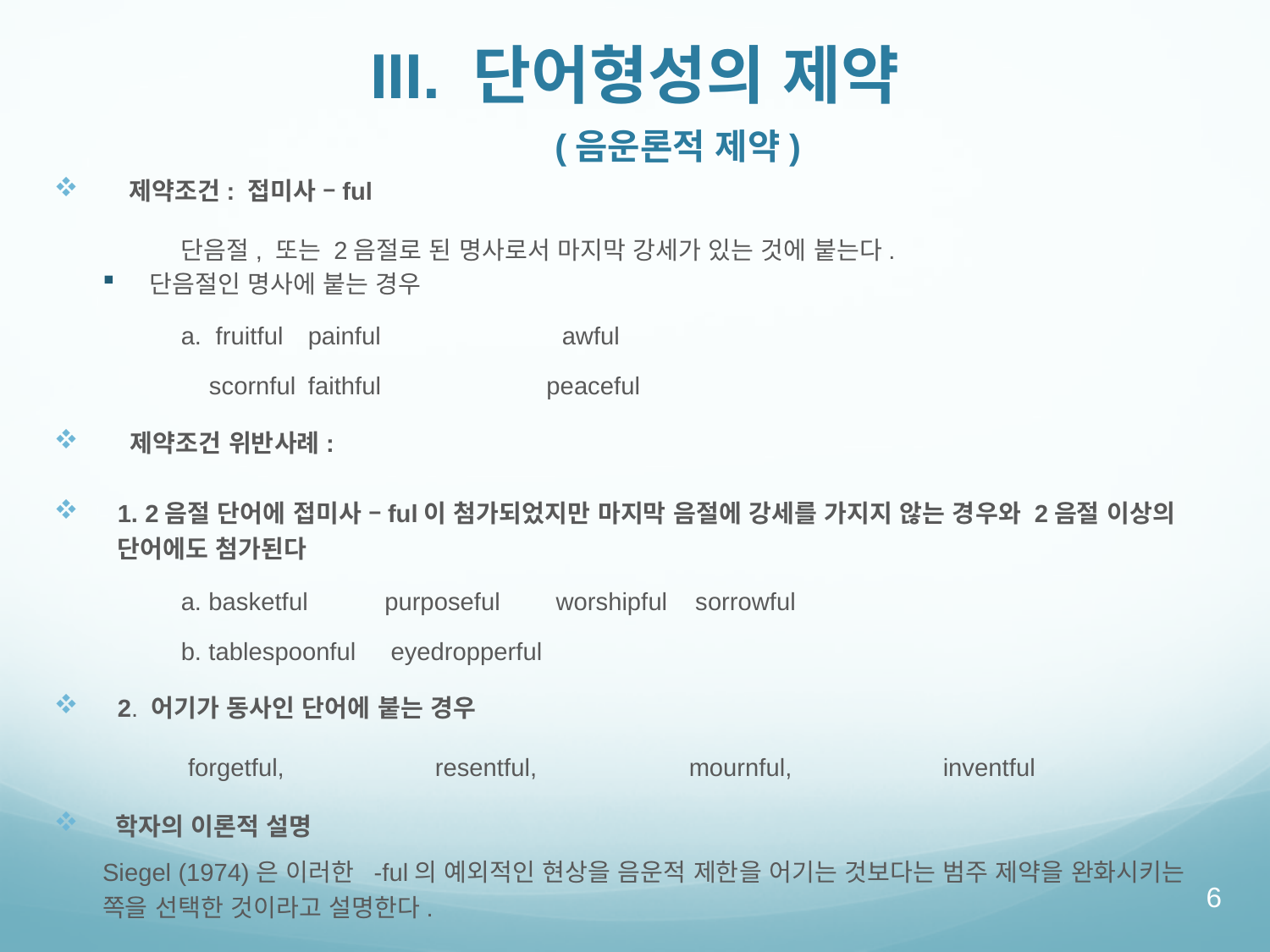

# III. 단어형성의 제약 (음운론적 제약)
 제약조건: 접미사 –ful
	단음절, 또는 2음절로 된 명사로서 마지막 강세가 있는 것에 붙는다.
단음절인 명사에 붙는 경우
	a.  fruitful  	painful	 	awful
	    scornful	faithful	                peaceful
 제약조건 위반사례:
1. 2음절 단어에 접미사 –ful이 첨가되었지만 마지막 음절에 강세를 가지지 않는 경우와 2음절 이상의 단어에도 첨가된다
        	a. basketful           purposeful        worshipful    sorrowful
	b. tablespoonful     eyedropperful
2. 어기가 동사인 단어에 붙는 경우
	 forgetful, 		resentful, 		mournful, 		inventful
 학자의 이론적 설명
Siegel (1974)은 이러한  -ful의 예외적인 현상을 음운적 제한을 어기는 것보다는 범주 제약을 완화시키는 쪽을 선택한 것이라고 설명한다.
6